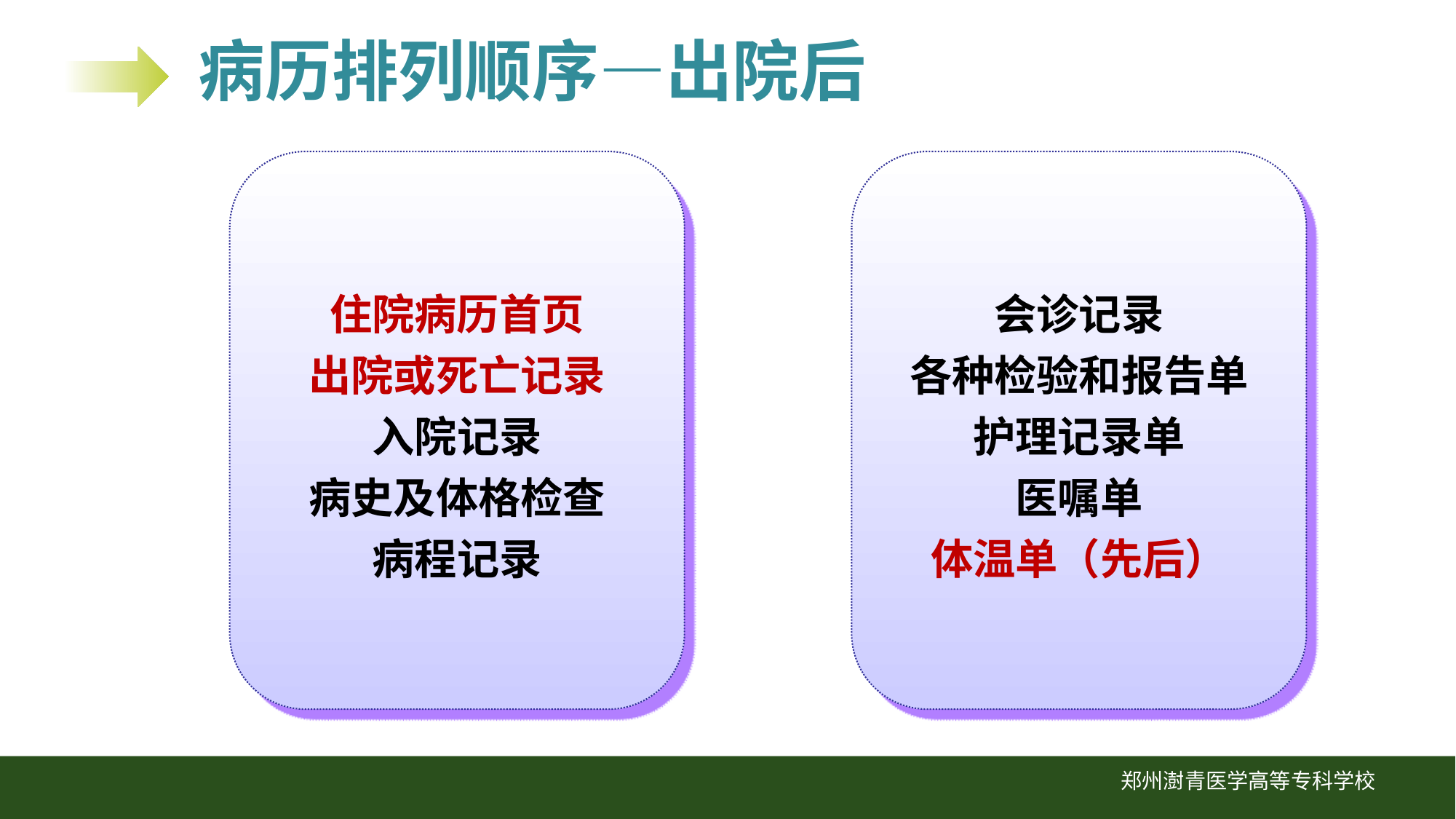

病历排列顺序—出院后

住院病历首页
出院或死亡记录
入院记录
病史及体格检查
病程记录
会诊记录
各种检验和报告单
护理记录单
医嘱单
体温单（先后）

郑州澍青医学高等专科学校